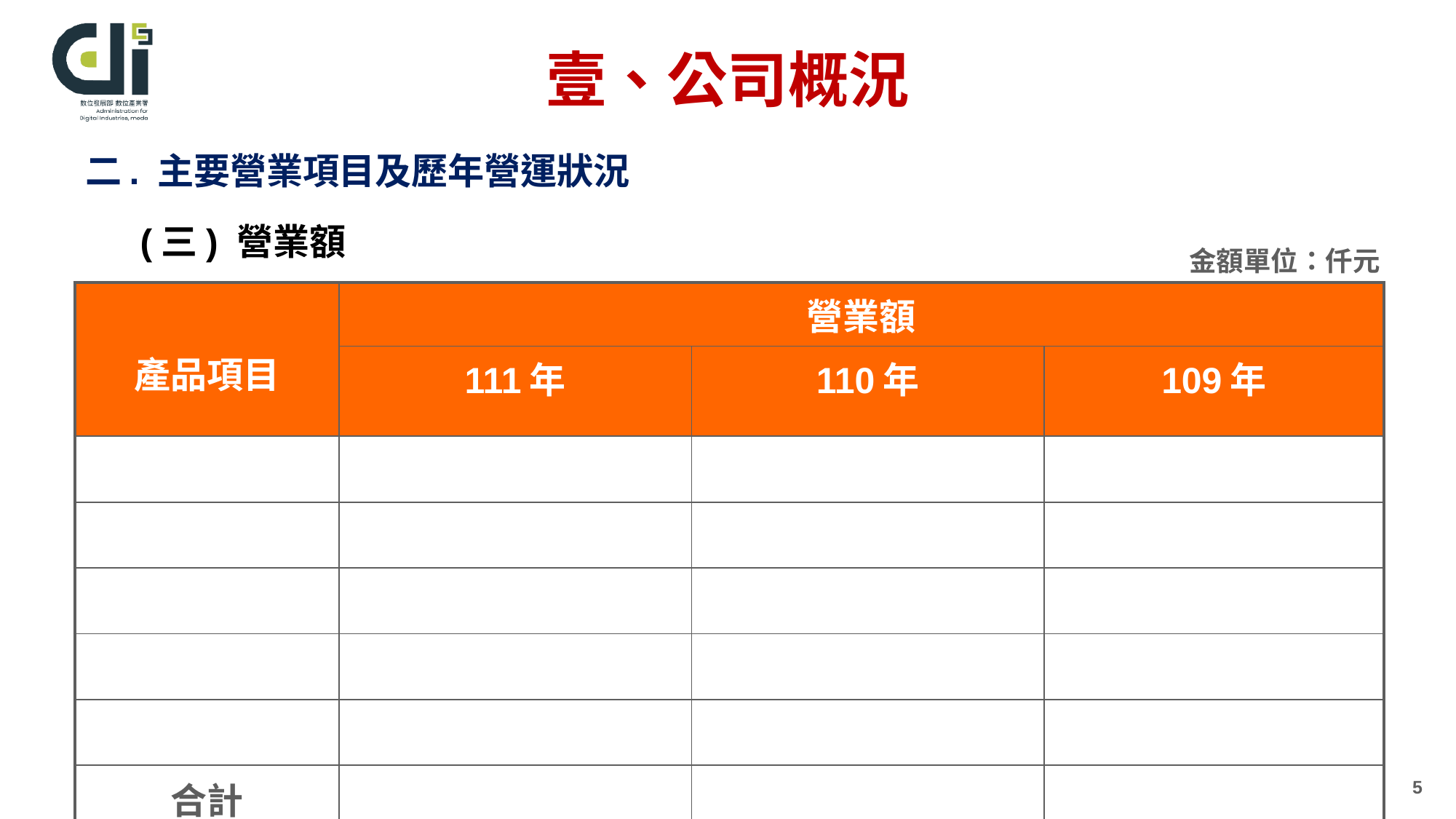

壹、公司概況
二. 主要營業項目及歷年營運狀況
(三) 營業額
金額單位：仟元
| 產品項目 | 營業額 |  |  |
| --- | --- | --- | --- |
|  | 111年 | 110年 | 109年 |
|  |  |  |  |
|  |  |  |  |
|  |  |  |  |
|  |  |  |  |
|  |  |  |  |
| 合計 |  |  |  |
5